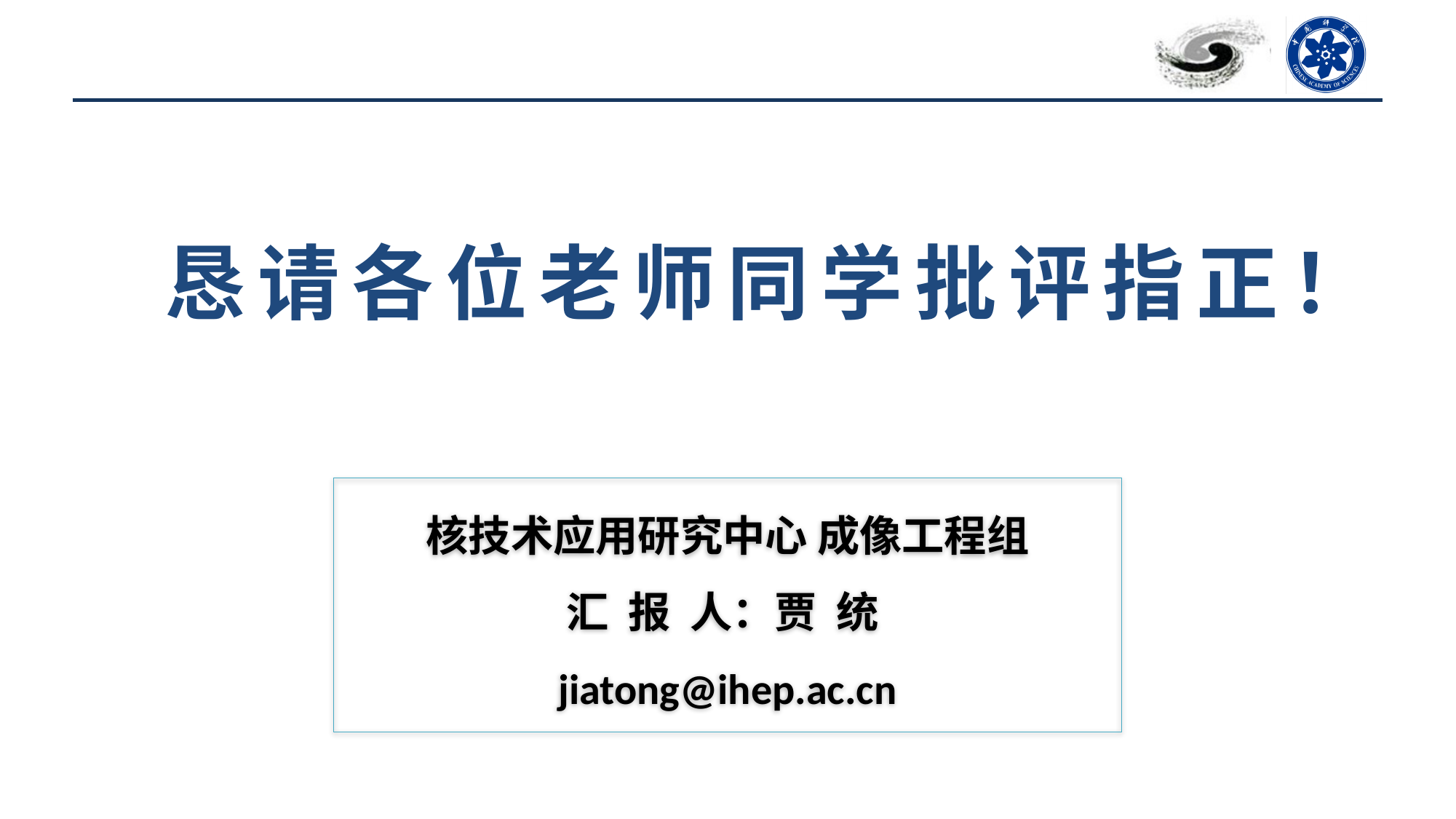

恳请各位老师同学批评指正！
核技术应用研究中心 成像工程组
汇  报  人：贾  统
jiatong@ihep.ac.cn